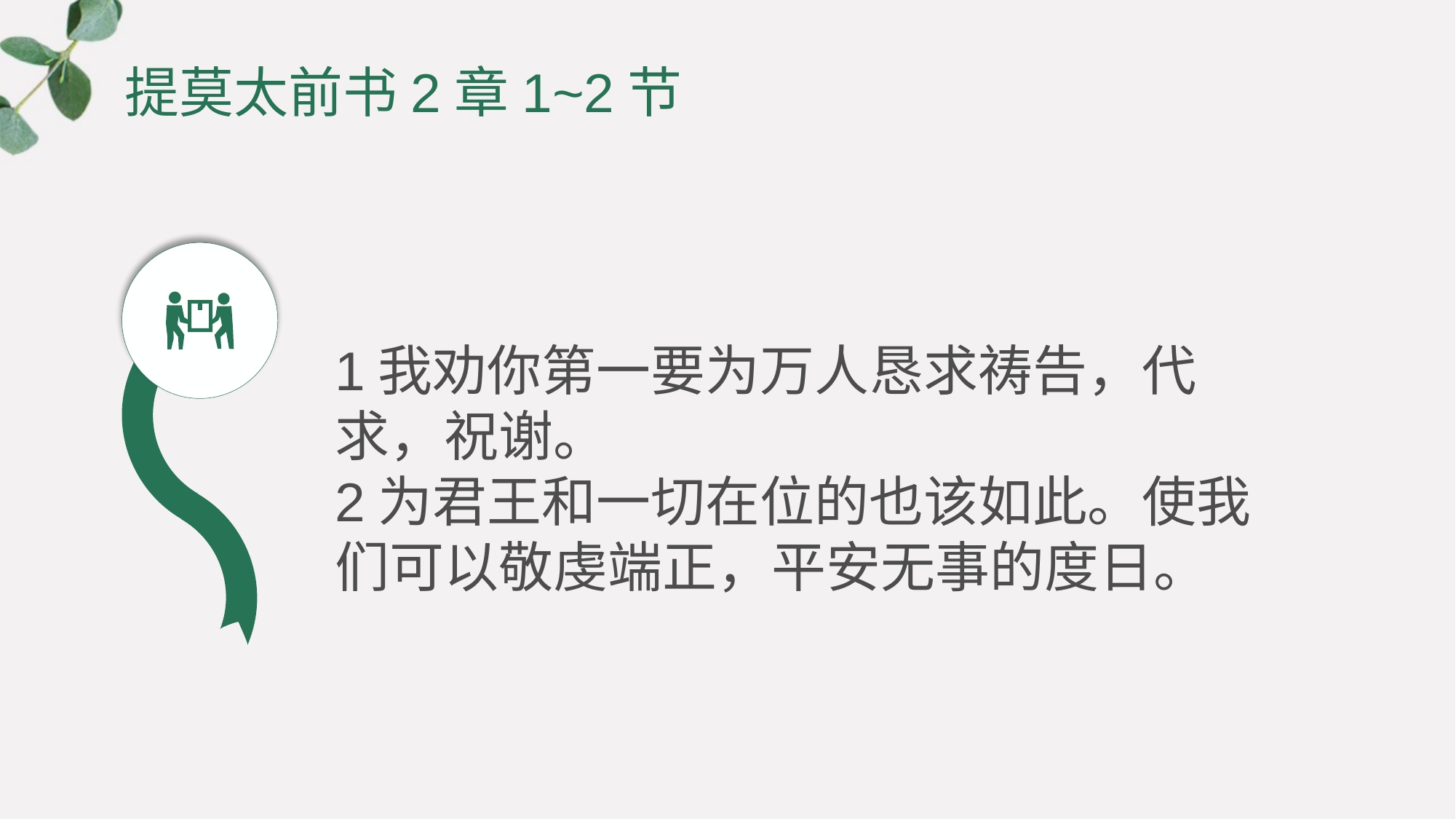

# 提莫太前书2章1~2节
1我劝你第一要为万人恳求祷告，代求，祝谢。
2为君王和一切在位的也该如此。使我们可以敬虔端正，平安无事的度日。